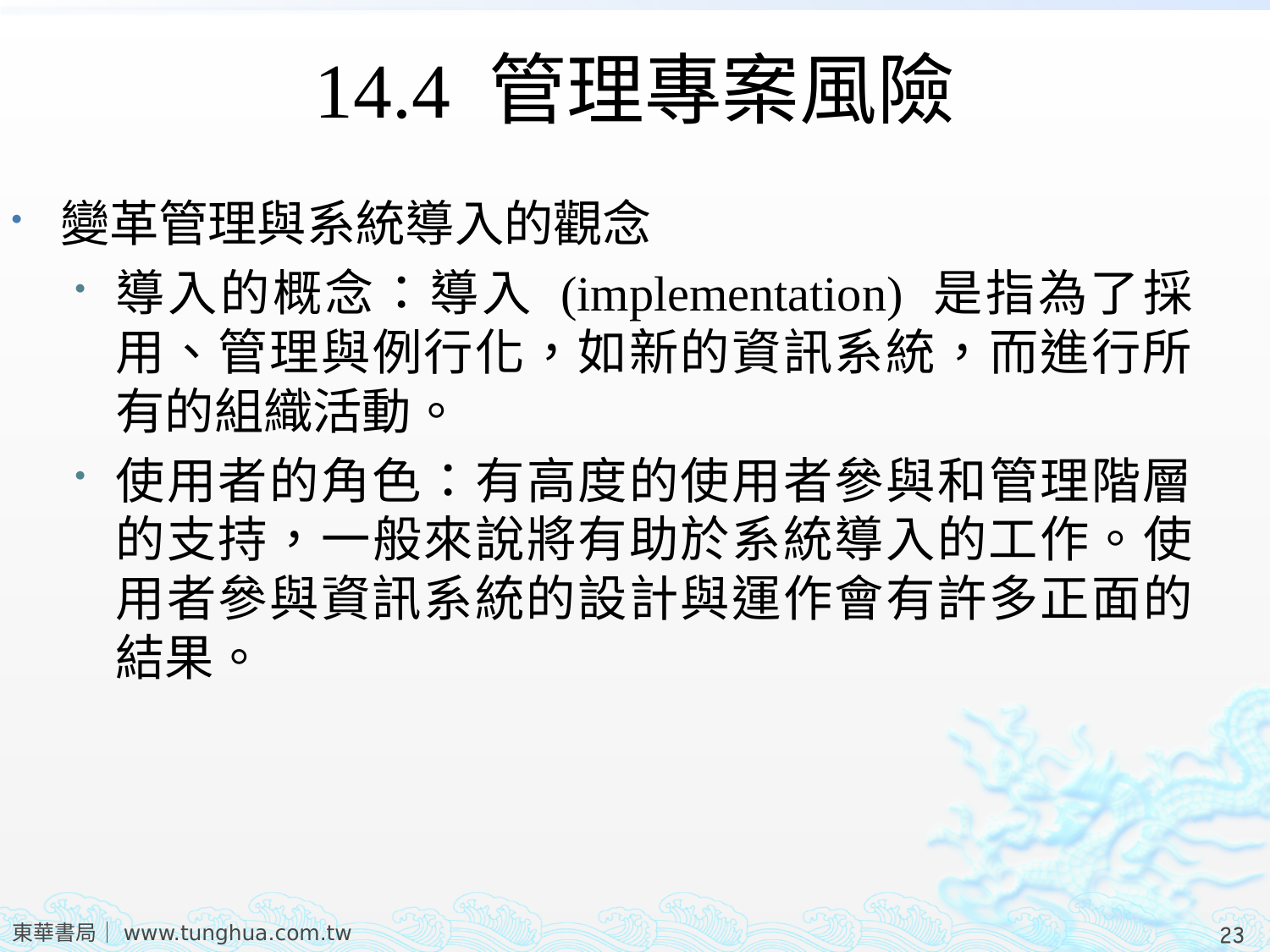

14.4 管理專案風險
變革管理與系統導入的觀念
導入的概念：導入 (implementation) 是指為了採用、管理與例行化，如新的資訊系統，而進行所有的組織活動。
使用者的角色：有高度的使用者參與和管理階層的支持，一般來說將有助於系統導入的工作。使用者參與資訊系統的設計與運作會有許多正面的結果。